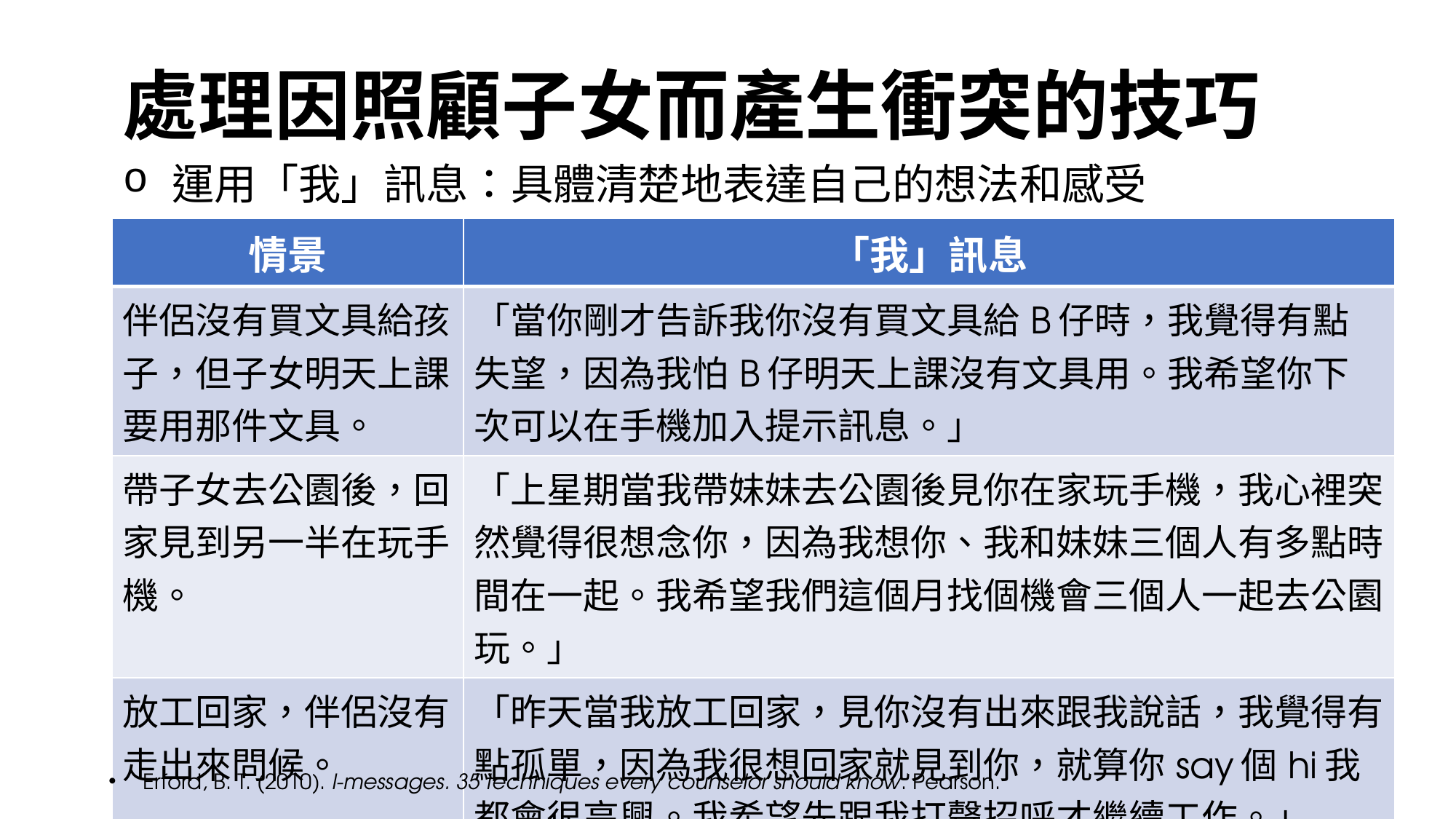

# 處理因照顧子女而產生衝突的技巧
 運用「我」訊息：具體清楚地表達自己的想法和感受
| 情景 | 「我」訊息 |
| --- | --- |
| 伴侶沒有買文具給孩子，但子女明天上課要用那件文具。 | 「當你剛才告訴我你沒有買文具給B仔時，我覺得有點失望，因為我怕B仔明天上課沒有文具用。我希望你下次可以在手機加入提示訊息。」 |
| 帶子女去公園後，回家見到另一半在玩手機。 | 「上星期當我帶妹妹去公園後見你在家玩手機，我心裡突然覺得很想念你，因為我想你、我和妹妹三個人有多點時間在一起。我希望我們這個月找個機會三個人一起去公園玩。」 |
| 放工回家，伴侶沒有走出來問候。 | 「昨天當我放工回家，見你沒有出來跟我說話，我覺得有點孤單，因為我很想回家就見到你，就算你say個hi我都會很高興。我希望先跟我打聲招呼才繼續工作。」 |
Erford, B. T. (2010). I-messages. 35 techniques every counselor should know. Pearson.